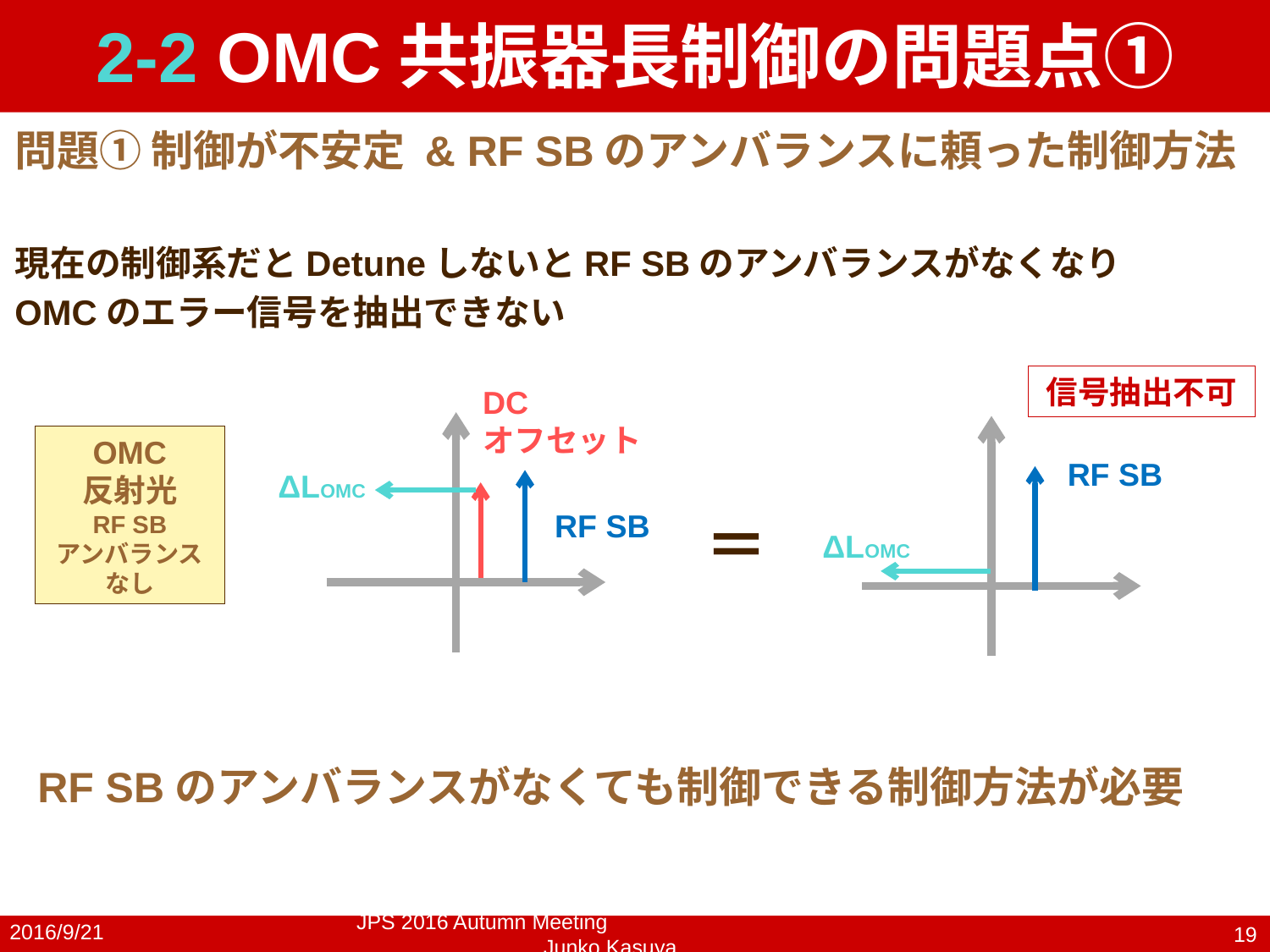

2-2 OMC共振器長制御の問題点①
問題① 制御が不安定 & RF SBのアンバランスに頼った制御方法

現在の制御系だとDetuneしないとRF SBのアンバランスがなくなり
OMCのエラー信号を抽出できない

信号抽出不可
DC
オフセット
OMC
反射光
RF SB
アンバランスなし
RF SB
ΔLOMC
＝
RF SB
ΔLOMC
RF SBのアンバランスがなくても制御できる制御方法が必要
2016/9/21
JPS 2016 Autumn Meeting 		Junko Kasuya
19